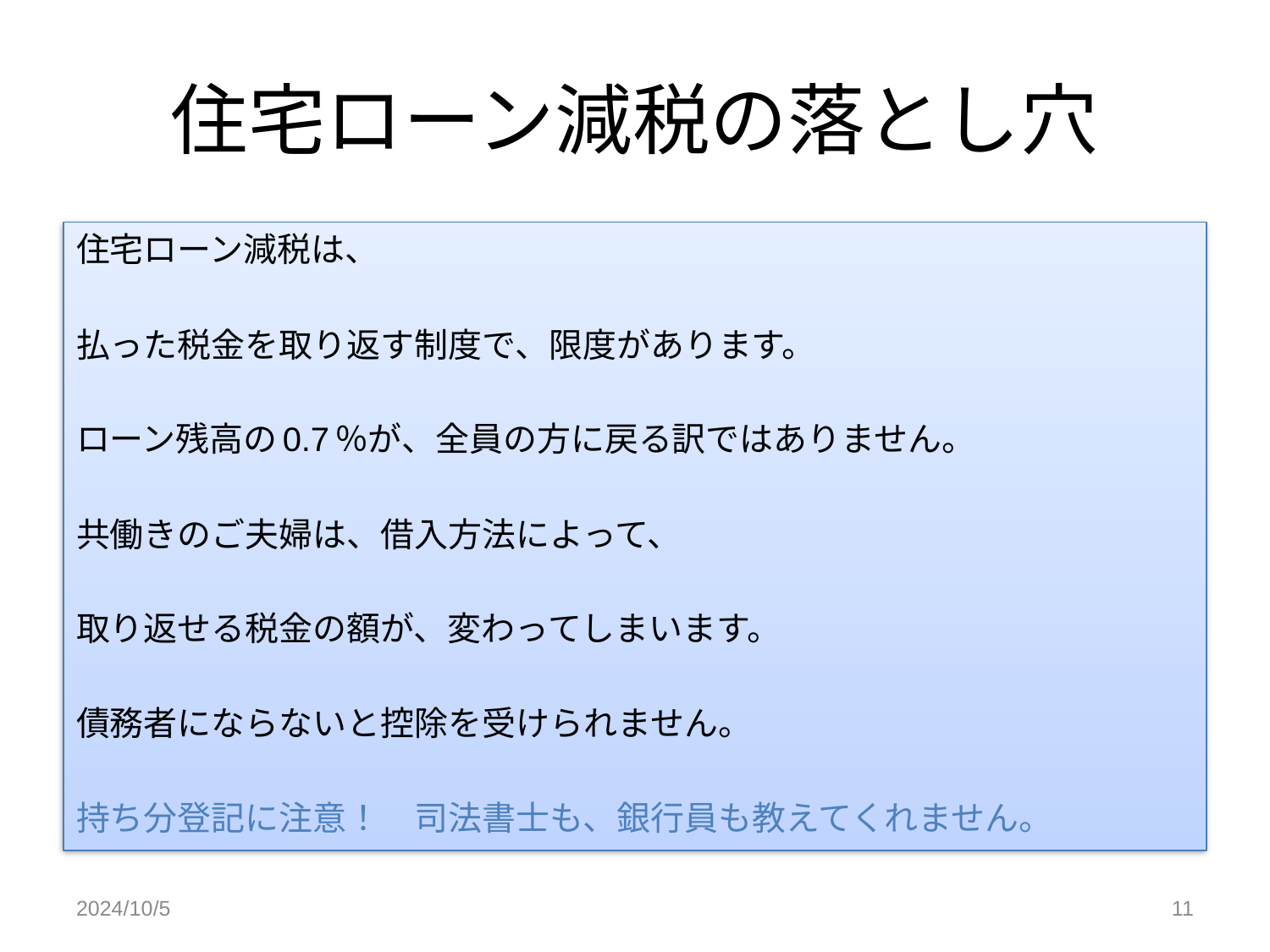

# 住宅ローン減税の落とし穴
住宅ローン減税は、

払った税金を取り返す制度で、限度があります。

ローン残高の0.7％が、全員の方に戻る訳ではありません。

共働きのご夫婦は、借入方法によって、

取り返せる税金の額が、変わってしまいます。

債務者にならないと控除を受けられません。

持ち分登記に注意！　司法書士も、銀行員も教えてくれません。

2024/10/5
11